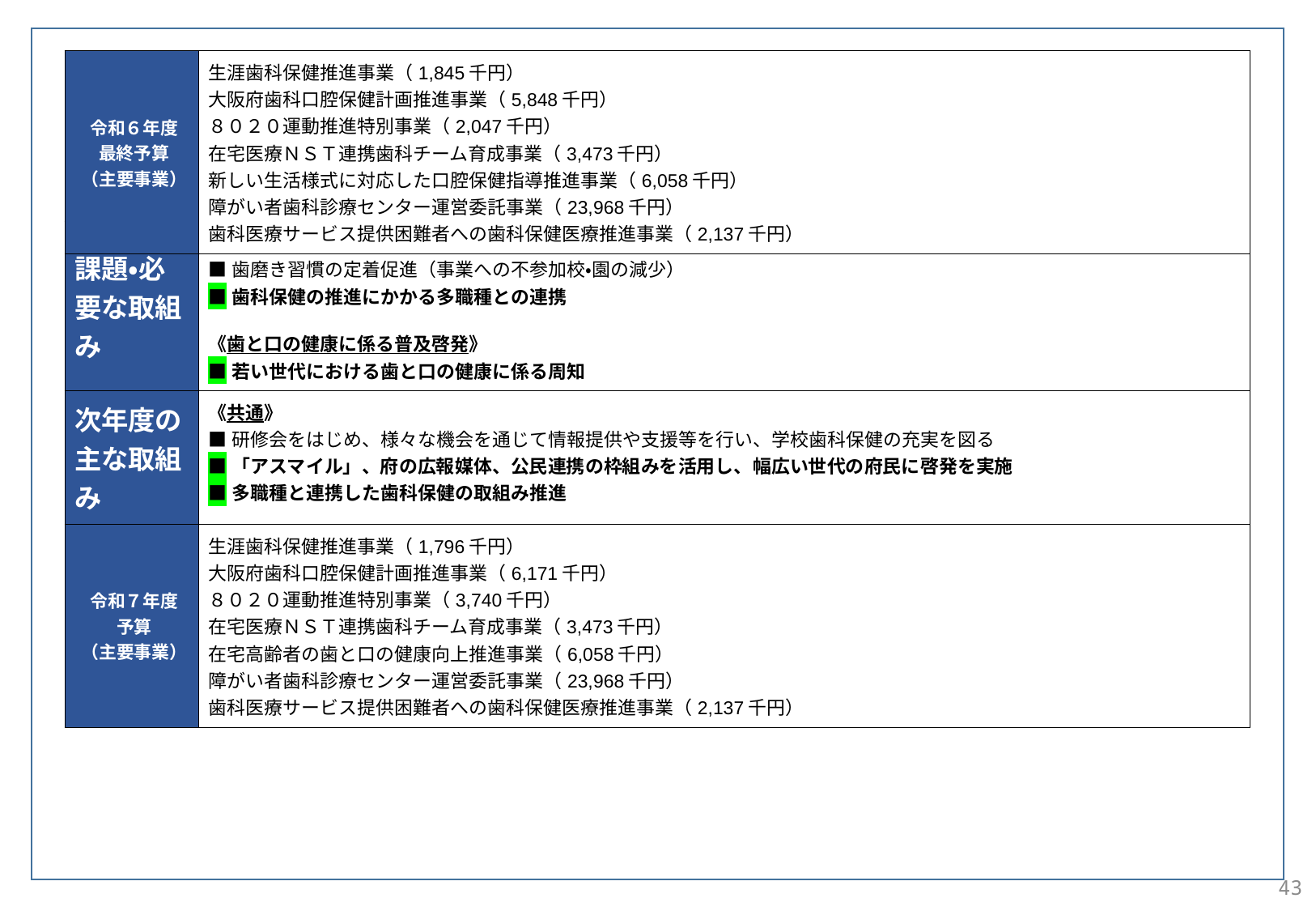

| 令和６年度 最終予算 （主要事業） | 生涯歯科保健推進事業（1,845千円） 大阪府歯科口腔保健計画推進事業（5,848千円） ８０２０運動推進特別事業（2,047千円） 在宅医療ＮＳＴ連携歯科チーム育成事業（3,473千円） 新しい生活様式に対応した口腔保健指導推進事業（6,058千円） 障がい者歯科診療センター運営委託事業（23,968千円） 歯科医療サービス提供困難者への歯科保健医療推進事業（2,137千円） |
| --- | --- |
| 課題・必要な取組み | 《共通》 ■歯磨き習慣の定着促進（事業への不参加校・園の減少） ■歯科保健の推進にかかる多職種との連携 《歯と口の健康に係る普及啓発》 ■若い世代における歯と口の健康に係る周知 |
| --- | --- |
| 次年度の主な取組み | 《共通》 ■研修会をはじめ、様々な機会を通じて情報提供や支援等を行い、学校歯科保健の充実を図る ■「アスマイル」、府の広報媒体、公民連携の枠組みを活用し、幅広い世代の府民に啓発を実施 ■多職種と連携した歯科保健の取組み推進 |
| 令和７年度 予算 （主要事業） | 生涯歯科保健推進事業（1,796千円） 大阪府歯科口腔保健計画推進事業（6,171千円） ８０２０運動推進特別事業（3,740千円） 在宅医療ＮＳＴ連携歯科チーム育成事業（3,473千円） 在宅高齢者の歯と口の健康向上推進事業（6,058千円） 障がい者歯科診療センター運営委託事業（23,968千円） 歯科医療サービス提供困難者への歯科保健医療推進事業（2,137千円） |
43